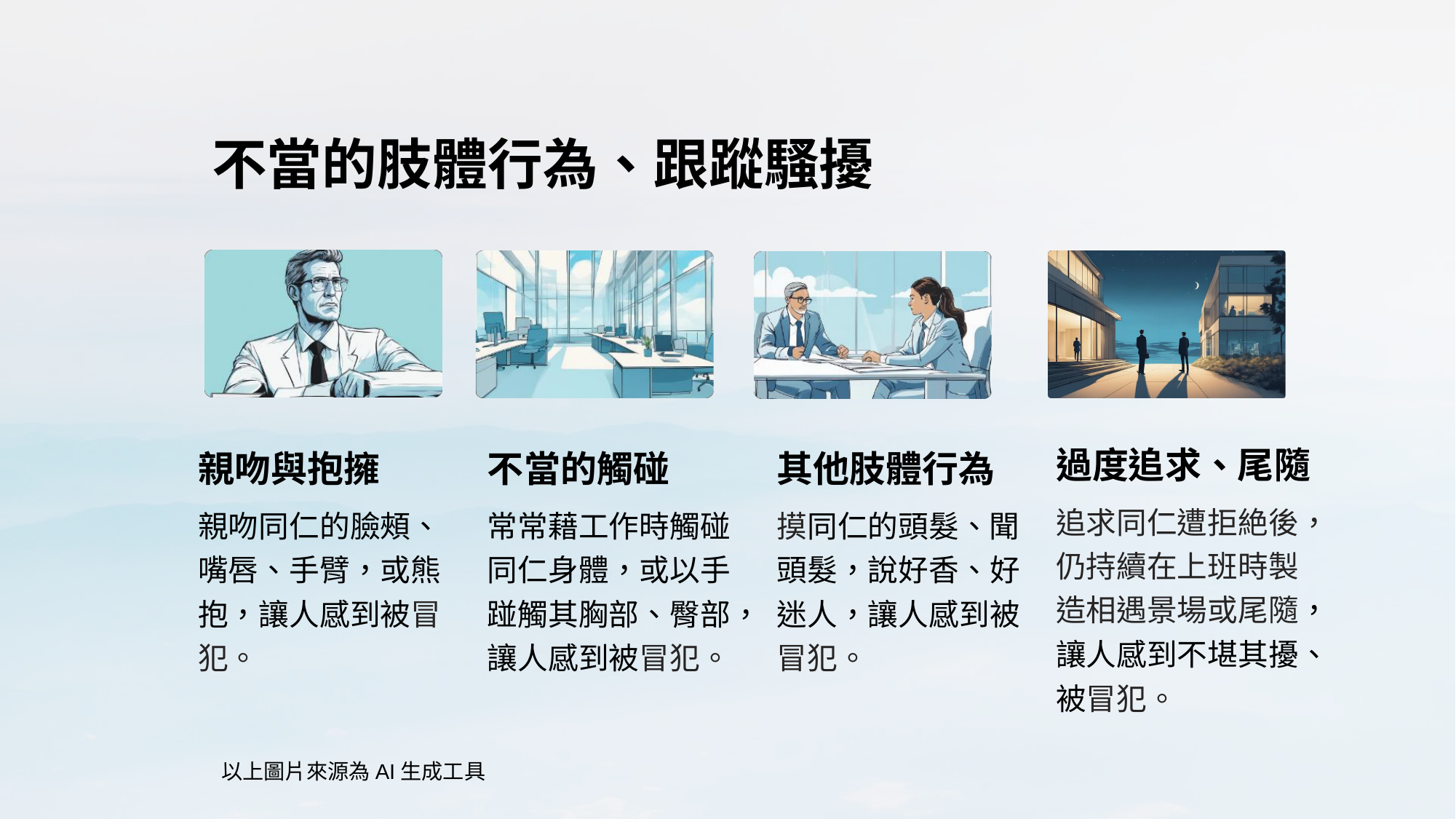

# 不當的肢體行為、跟蹤騷擾

過度追求、尾隨
追求同仁遭拒絶後，仍持續在上班時製造相遇景場或尾隨，讓人感到不堪其擾、被冒犯。

親吻與抱擁
親吻同仁的臉頰、嘴唇、手臂，或熊抱，讓人感到被冒犯。

不當的觸碰
常常藉工作時觸碰同仁身體，或以手踫觸其胸部、臀部，讓人感到被冒犯。

其他肢體行為
摸同仁的頭髮、聞頭髮，說好香、好迷人，讓人感到被冒犯。

以上圖片來源為AI生成工具